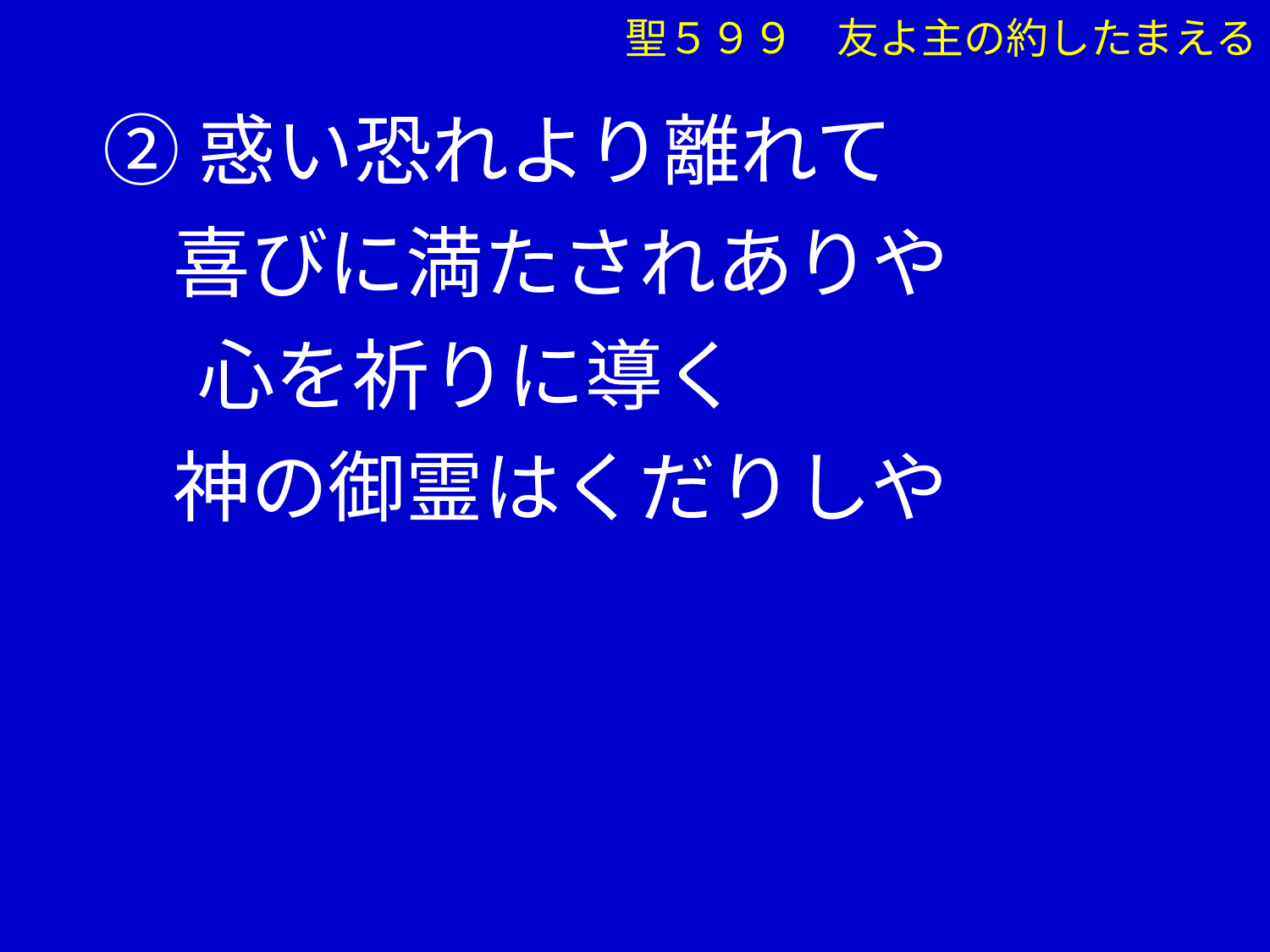

②惑い恐れより離れて
   喜びに満たされありや
　 心を祈りに導く
   神の御霊はくだりしや
聖５９９　友よ主の約したまえる